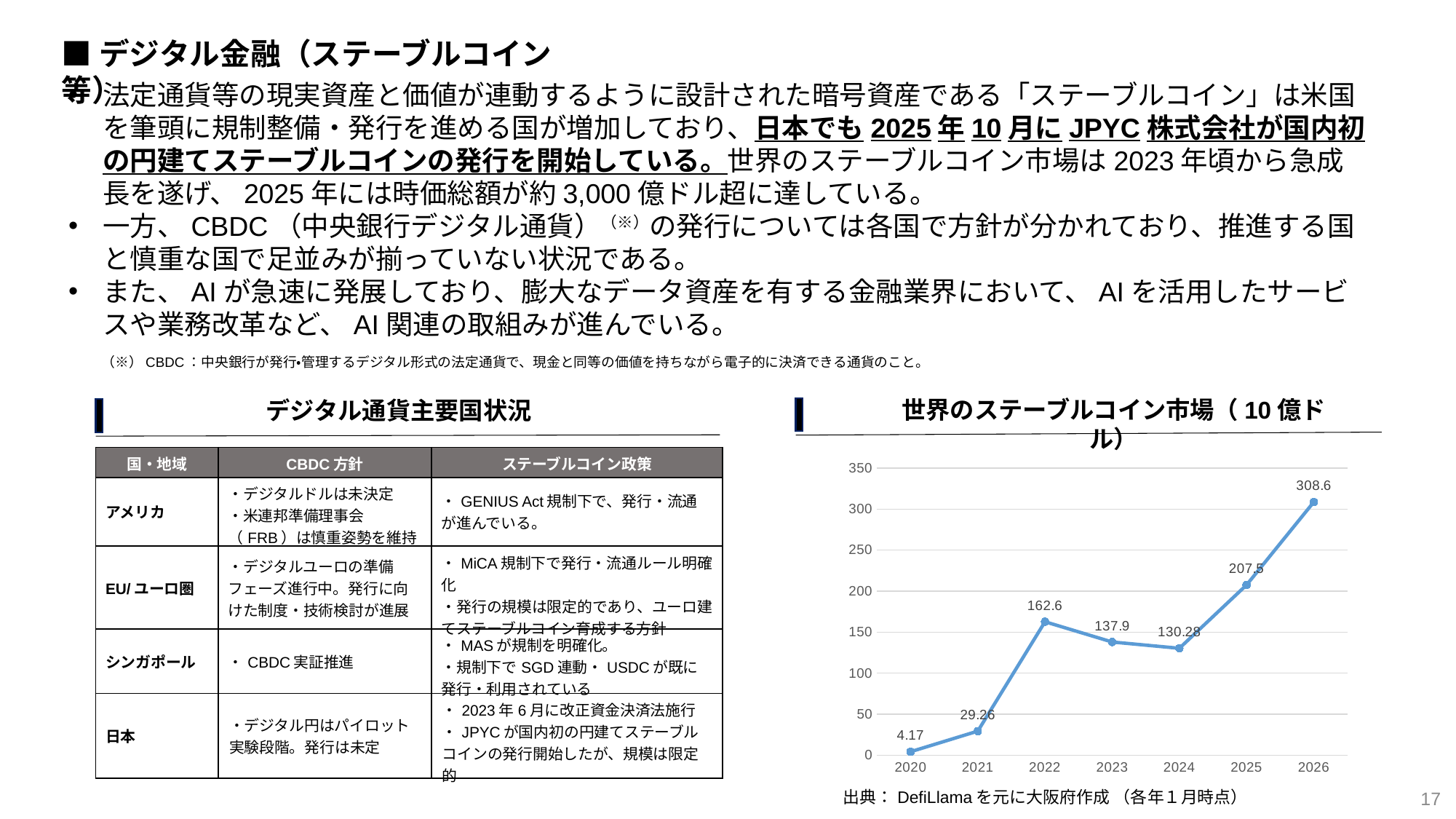

■デジタル金融（ステーブルコイン等）
法定通貨等の現実資産と価値が連動するように設計された暗号資産である「ステーブルコイン」は米国を筆頭に規制整備・発行を進める国が増加しており、日本でも2025年10月にJPYC株式会社が国内初の円建てステーブルコインの発行を開始している。世界のステーブルコイン市場は2023年頃から急成長を遂げ、2025年には時価総額が約3,000億ドル超に達している。
一方、CBDC（中央銀行デジタル通貨）（※）の発行については各国で方針が分かれており、推進する国と慎重な国で足並みが揃っていない状況である。
また、AIが急速に発展しており、膨大なデータ資産を有する金融業界において、AIを活用したサービスや業務改革など、AI関連の取組みが進んでいる。
（※）CBDC：中央銀行が発行・管理するデジタル形式の法定通貨で、現金と同等の価値を持ちながら電子的に決済できる通貨のこと。
世界のステーブルコイン市場（10億ドル）

デジタル通貨主要国状況

| 国・地域 | CBDC方針 | ステーブルコイン政策 |
| --- | --- | --- |
| アメリカ | ・デジタルドルは未決定 ・米連邦準備理事会（FRB）は慎重姿勢を維持 | ・GENIUS Act規制下で、発行・流通が進んでいる。 |
| EU/ユーロ圏 | ・デジタルユーロの準備フェーズ進行中。発行に向けた制度・技術検討が進展 | ・MiCA規制下で発行・流通ルール明確化 ・発行の規模は限定的であり、ユーロ建てステーブルコイン育成する方針 |
| シンガポール | ・CBDC実証推進 | ・MASが規制を明確化。 ・規制下でSGD連動・USDCが既に発行・利用されている |
| 日本 | ・デジタル円はパイロット実験段階。発行は未定 | ・2023年6月に改正資金決済法施行 ・JPYCが国内初の円建てステーブルコインの発行開始したが、規模は限定的 |

### Chart

| Category | Total Market Cap (Billions USD) |
|---|---|
| 2020 | 4.17 |
| 2021 | 29.26 |
| 2022 | 162.6 |
| 2023 | 137.9 |
| 2024 | 130.28 |
| 2025 | 207.5 |
| 2026 | 308.6 |
17
出典：DefiLlamaを元に大阪府作成 （各年１月時点）